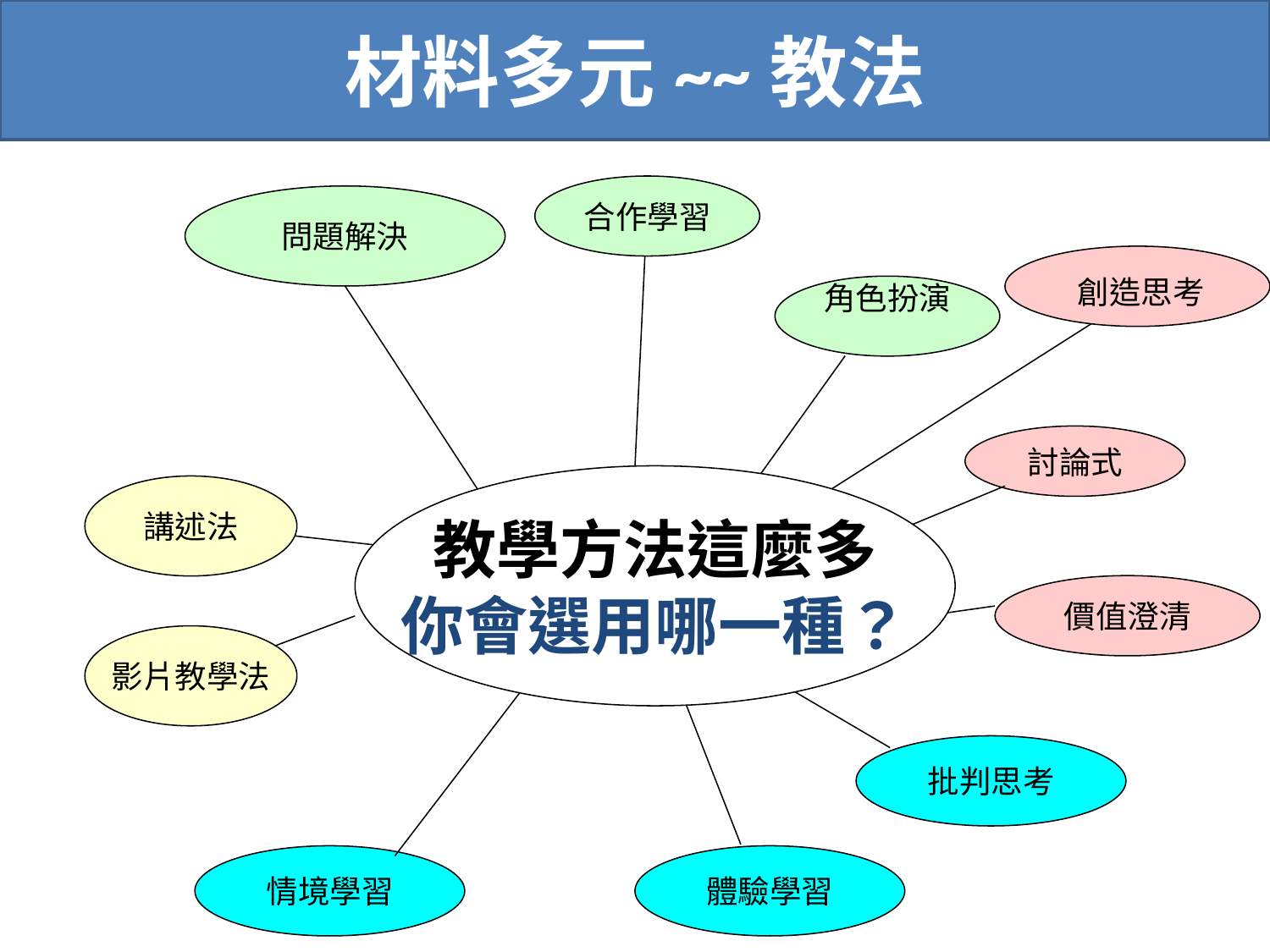

材料多元~~教法
合作學習
問題解決

創造思考
角色扮演

討論式
教學方法這麼多
你會選用哪一種？
講述法

價值澄清

影片教學法

批判思考
情境學習
體驗學習